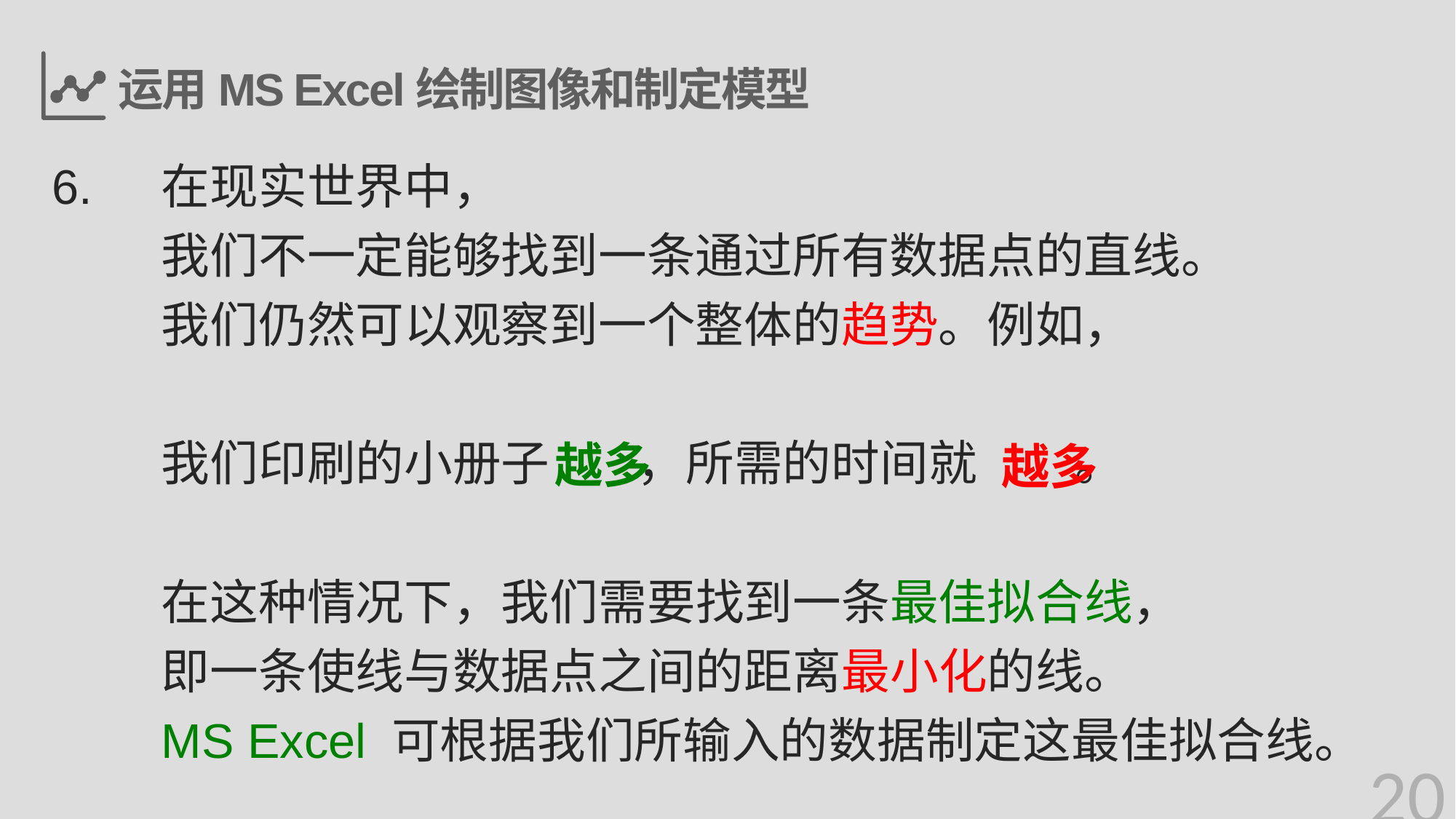

# 运用MS Excel绘制图像和制定模型

6.	在现实世界中，
	我们不一定能够找到一条通过所有数据点的直线。
	我们仍然可以观察到一个整体的趋势。例如，

	我们印刷的小册子        ，所需的时间就         。

	在这种情况下，我们需要找到一条最佳拟合线，
	即一条使线与数据点之间的距离最小化的线。
	MS Excel 可根据我们所输入的数据制定这最佳拟合线。
越多
越多
20